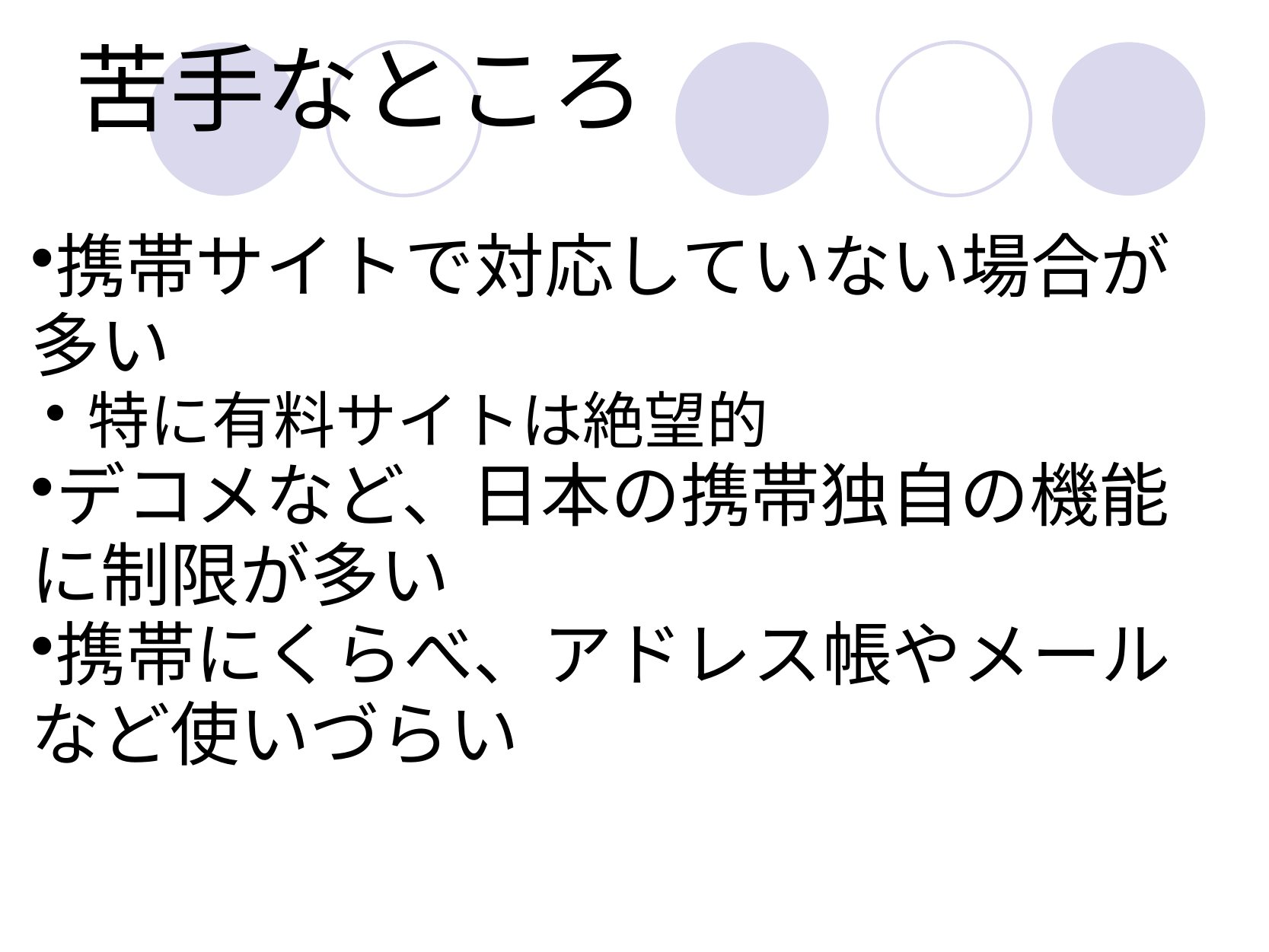

# 苦手なところ
携帯サイトで対応していない場合が多い
特に有料サイトは絶望的
デコメなど、日本の携帯独自の機能に制限が多い
携帯にくらべ、アドレス帳やメールなど使いづらい